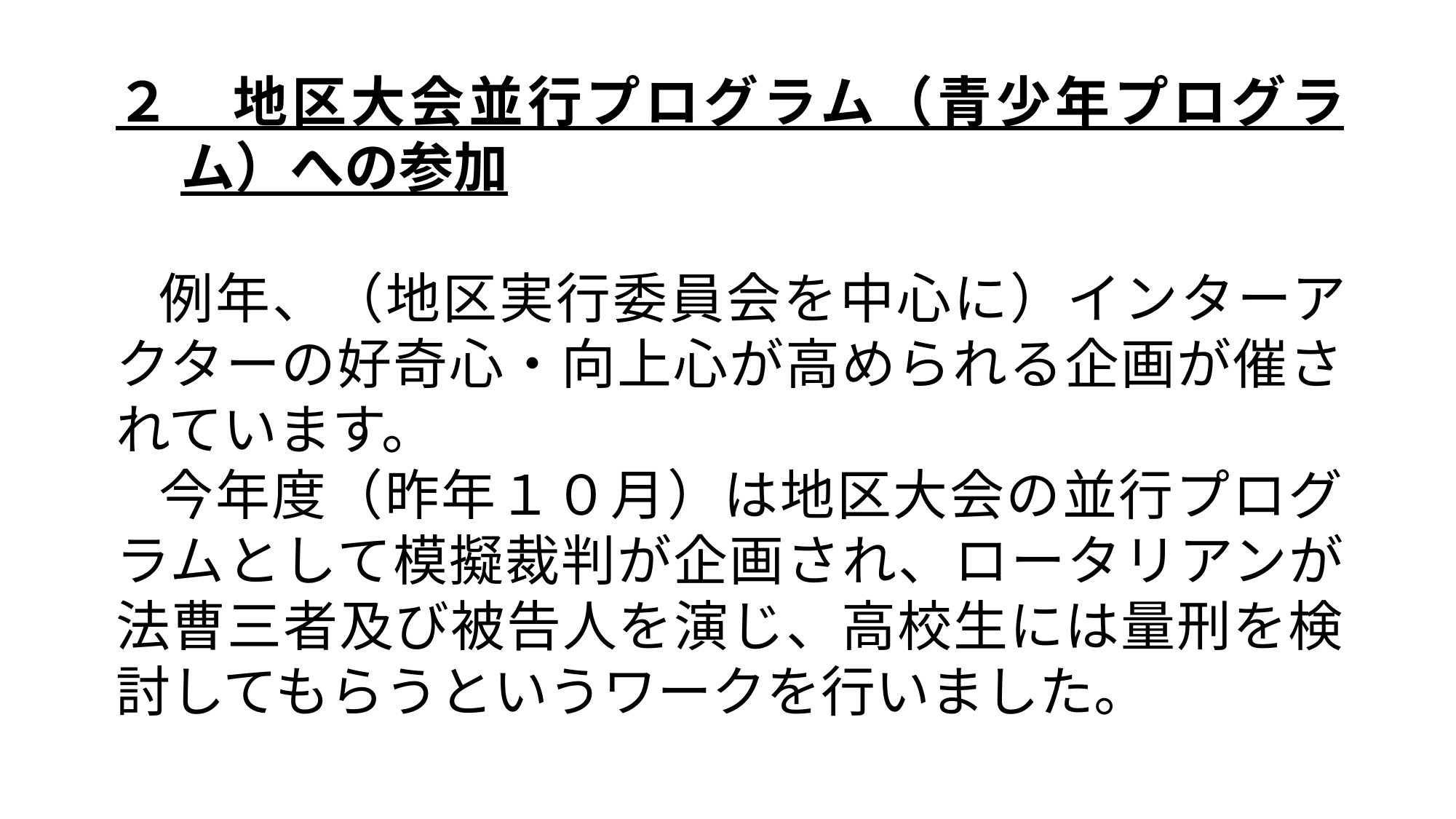

２　地区大会並行プログラム（青少年プログラム）への参加

例年、（地区実行委員会を中心に）インターアクターの好奇心・向上心が高められる企画が催されています。
今年度（昨年１０月）は地区大会の並行プログラムとして模擬裁判が企画され、ロータリアンが法曹三者及び被告人を演じ、高校生には量刑を検討してもらうというワークを行いました。